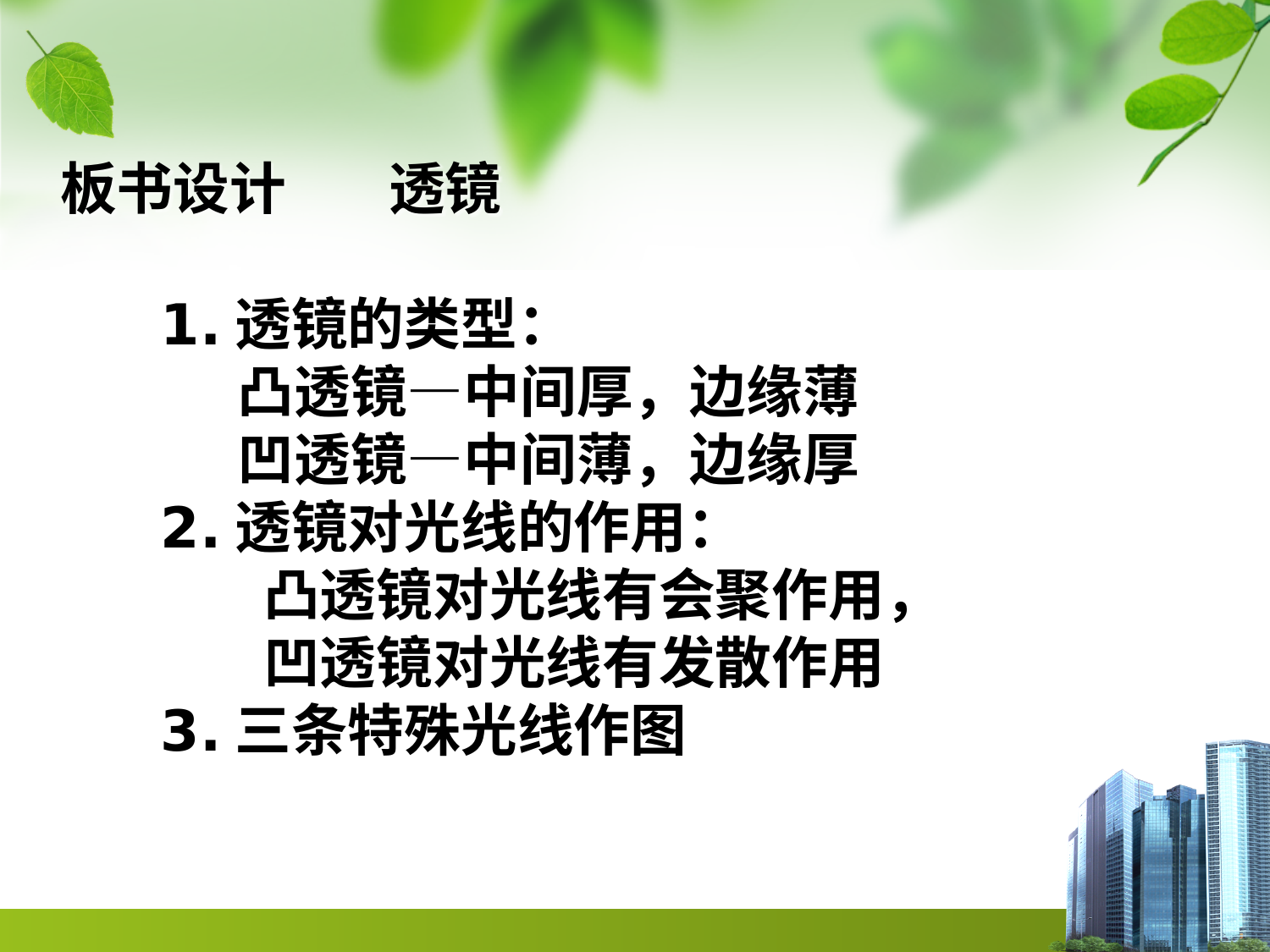

板书设计        透镜
1.透镜的类型：
      凸透镜—中间厚，边缘薄
      凹透镜—中间薄，边缘厚
2.透镜对光线的作用：
        凸透镜对光线有会聚作用，
        凹透镜对光线有发散作用
3.三条特殊光线作图